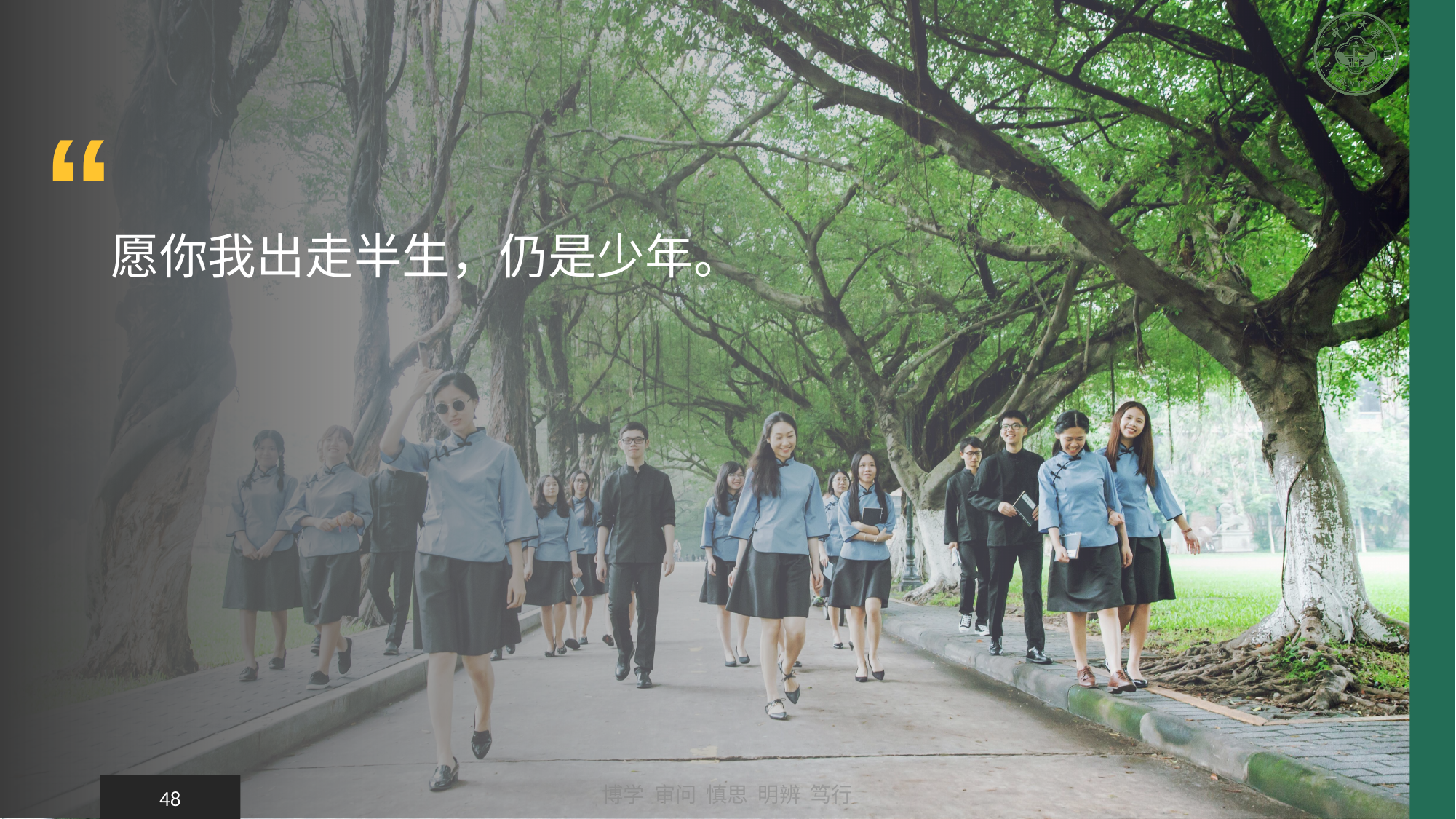

# 愿你我出走半生，仍是少年。
博学  审问  慎思  明辨  笃行
48